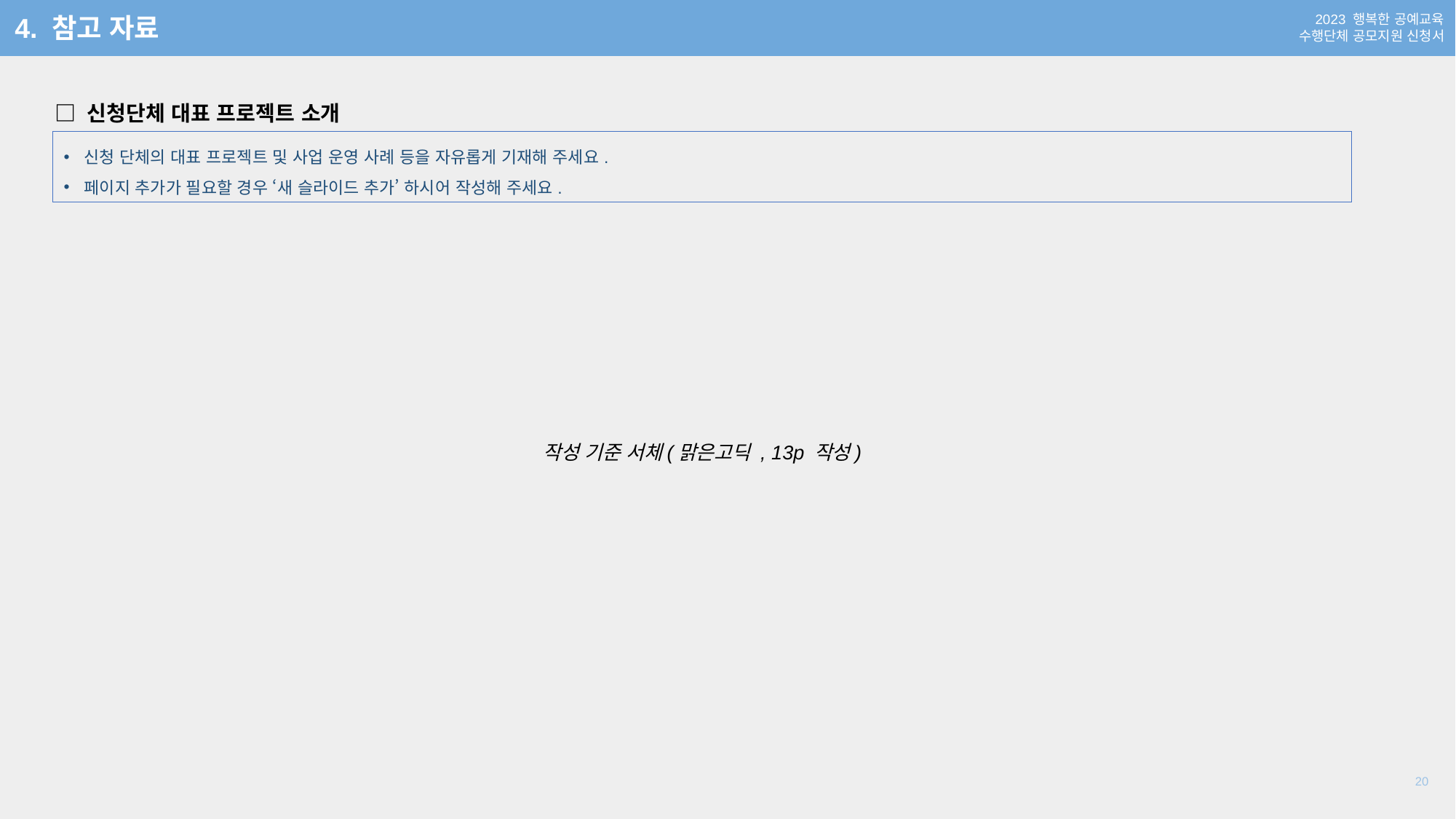

4. 참고 자료
□ 신청단체 대표 프로젝트 소개
신청 단체의 대표 프로젝트 및 사업 운영 사례 등을 자유롭게 기재해 주세요.
페이지 추가가 필요할 경우 ‘새 슬라이드 추가’ 하시어 작성해 주세요.

작성 기준 서체(맑은고딕 , 13p 작성)

20